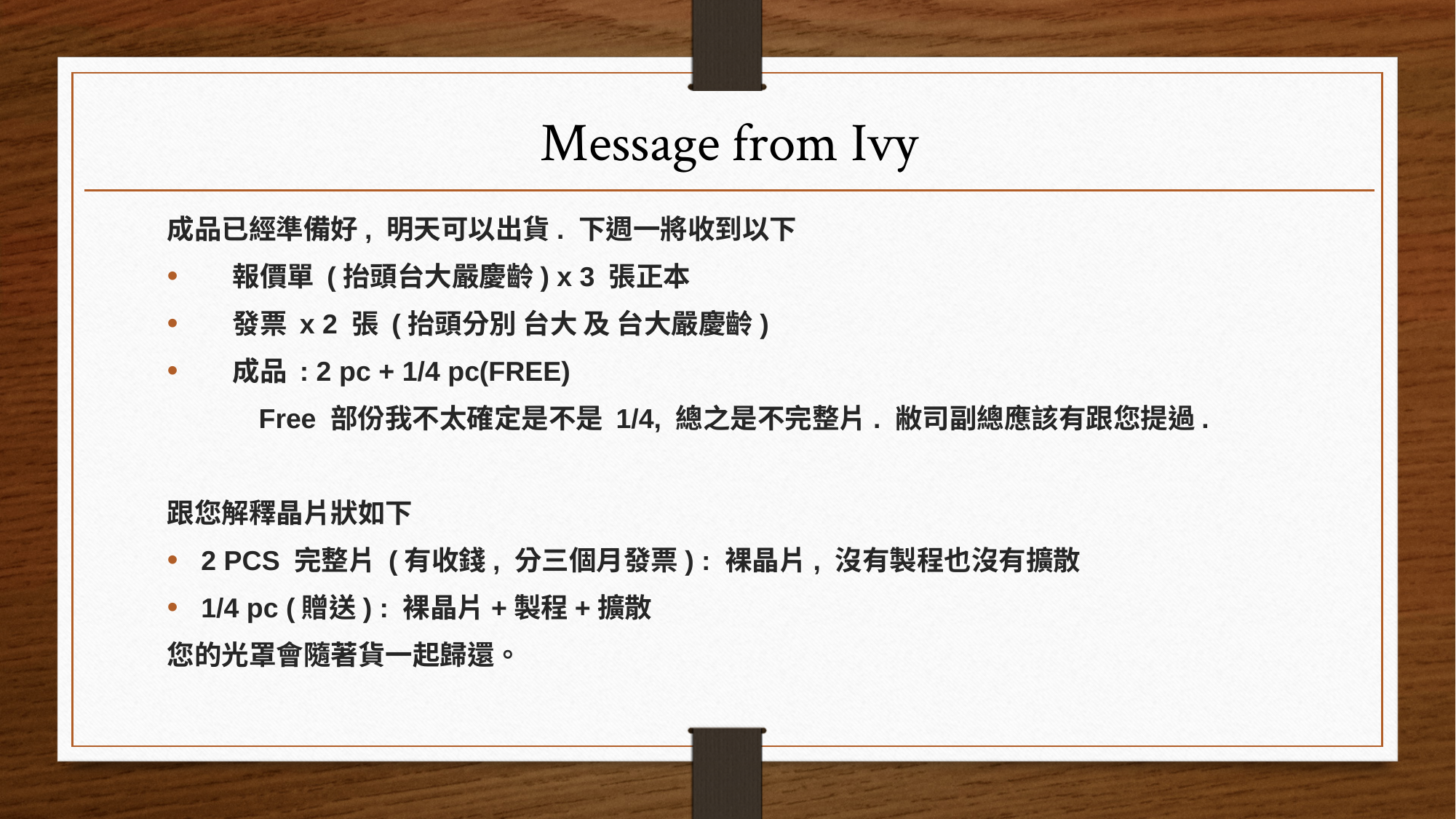

Message from Ivy
成品已經準備好, 明天可以出貨. 下週一將收到以下
    報價單 (抬頭台大嚴慶齡) x 3 張正本
    發票 x 2 張 (抬頭分別 台大 及 台大嚴慶齡)
    成品 : 2 pc + 1/4 pc(FREE)
            Free 部份我不太確定是不是 1/4, 總之是不完整片. 敝司副總應該有跟您提過.

跟您解釋晶片狀如下
2 PCS 完整片 (有收錢, 分三個月發票) : 裸晶片, 沒有製程也沒有擴散
1/4 pc (贈送) : 裸晶片+製程+擴散
您的光罩會隨著貨一起歸還。